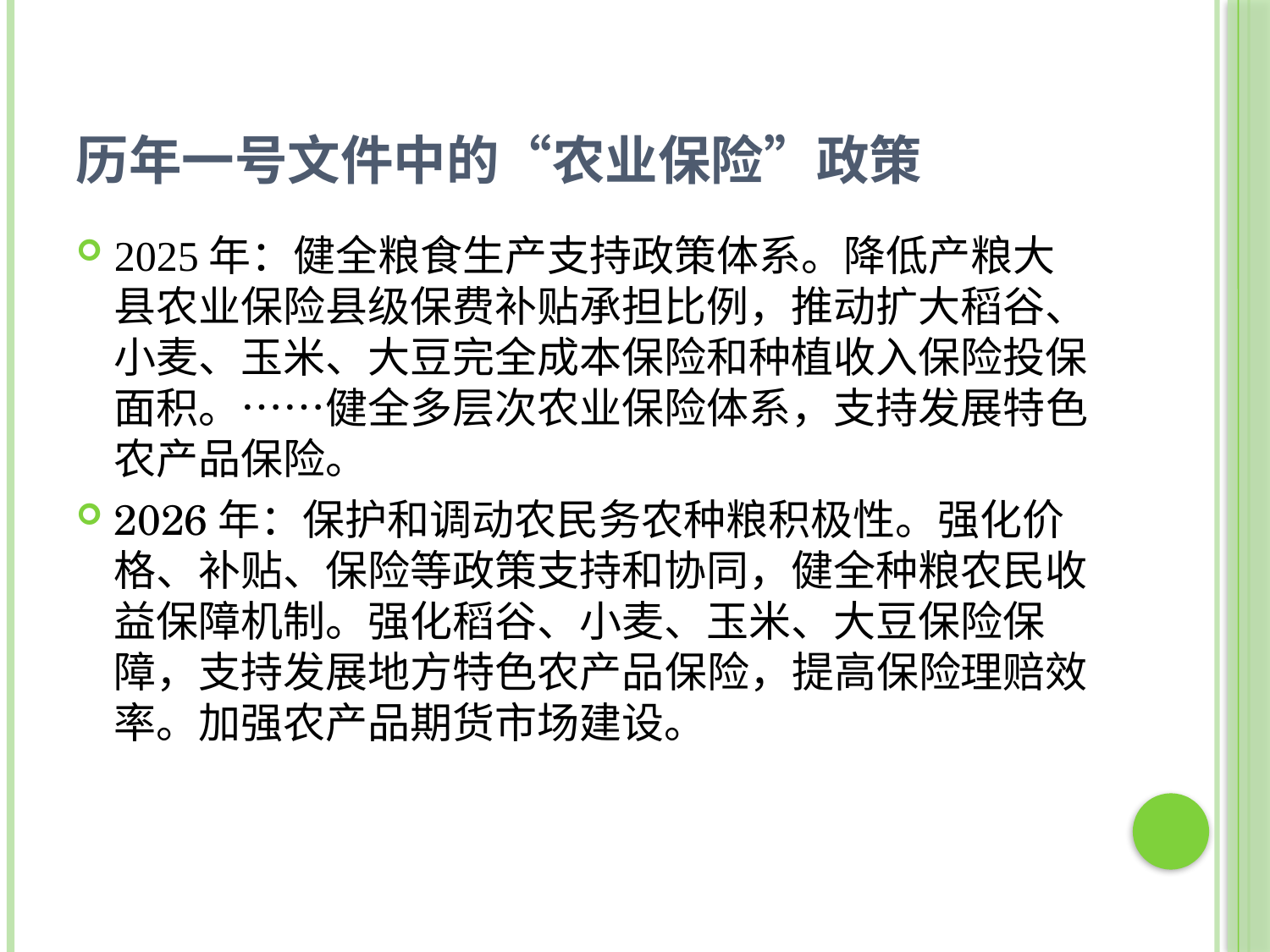

# 历年一号文件中的“农业保险”政策
2025年：健全粮食生产支持政策体系。降低产粮大县农业保险县级保费补贴承担比例，推动扩大稻谷、小麦、玉米、大豆完全成本保险和种植收入保险投保面积。……健全多层次农业保险体系，支持发展特色农产品保险。
2026年：保护和调动农民务农种粮积极性。强化价格、补贴、保险等政策支持和协同，健全种粮农民收益保障机制。强化稻谷、小麦、玉米、大豆保险保障，支持发展地方特色农产品保险，提高保险理赔效率。加强农产品期货市场建设。